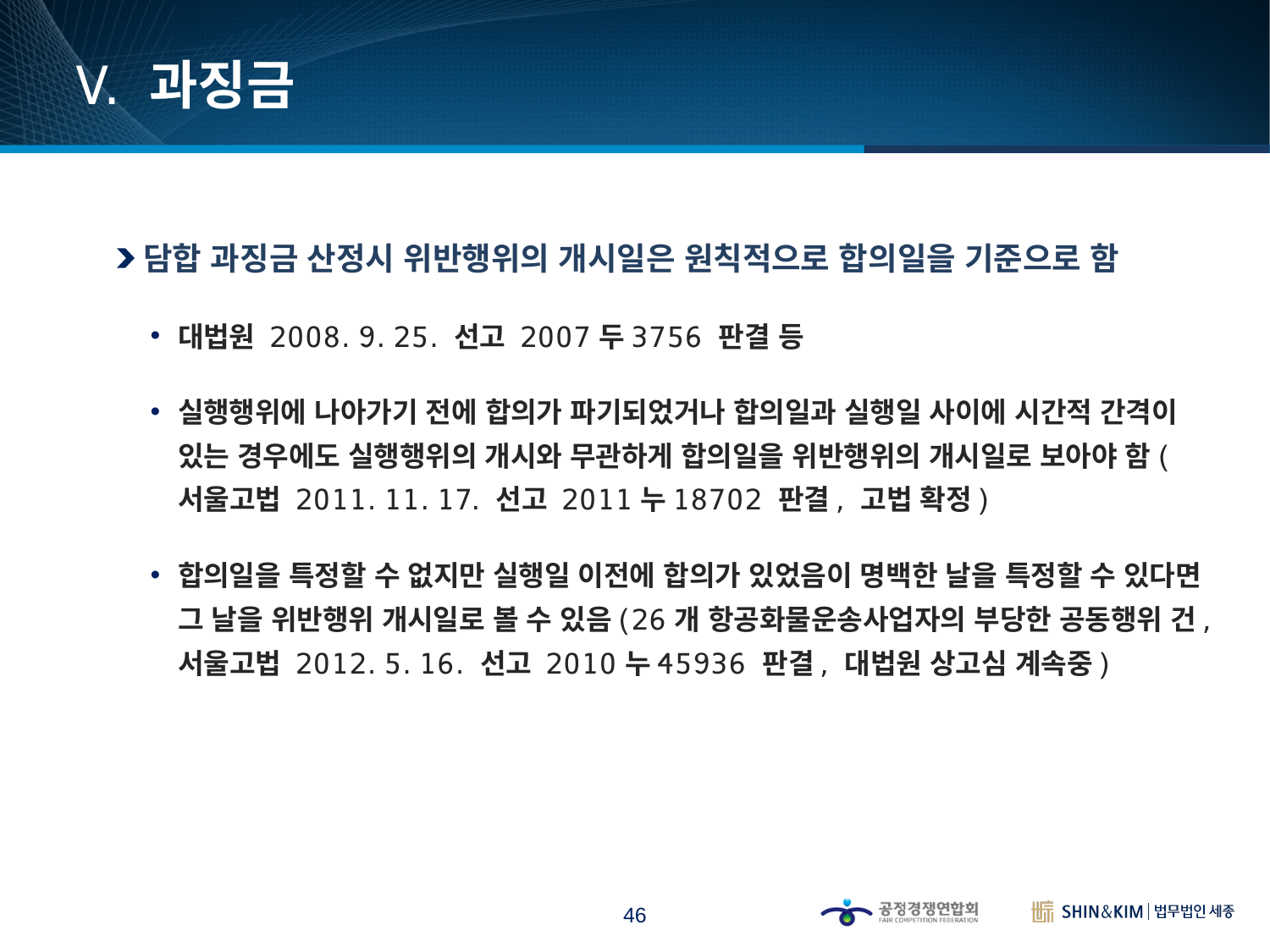

# V. 과징금
담합 과징금 산정시 위반행위의 개시일은 원칙적으로 합의일을 기준으로 함
대법원 2008. 9. 25. 선고 2007두3756 판결 등
실행행위에 나아가기 전에 합의가 파기되었거나 합의일과 실행일 사이에 시간적 간격이 있는 경우에도 실행행위의 개시와 무관하게 합의일을 위반행위의 개시일로 보아야 함(서울고법 2011. 11. 17. 선고 2011누18702 판결, 고법 확정)
합의일을 특정할 수 없지만 실행일 이전에 합의가 있었음이 명백한 날을 특정할 수 있다면 그 날을 위반행위 개시일로 볼 수 있음(26개 항공화물운송사업자의 부당한 공동행위 건, 서울고법 2012. 5. 16. 선고 2010누45936 판결, 대법원 상고심 계속중)
46